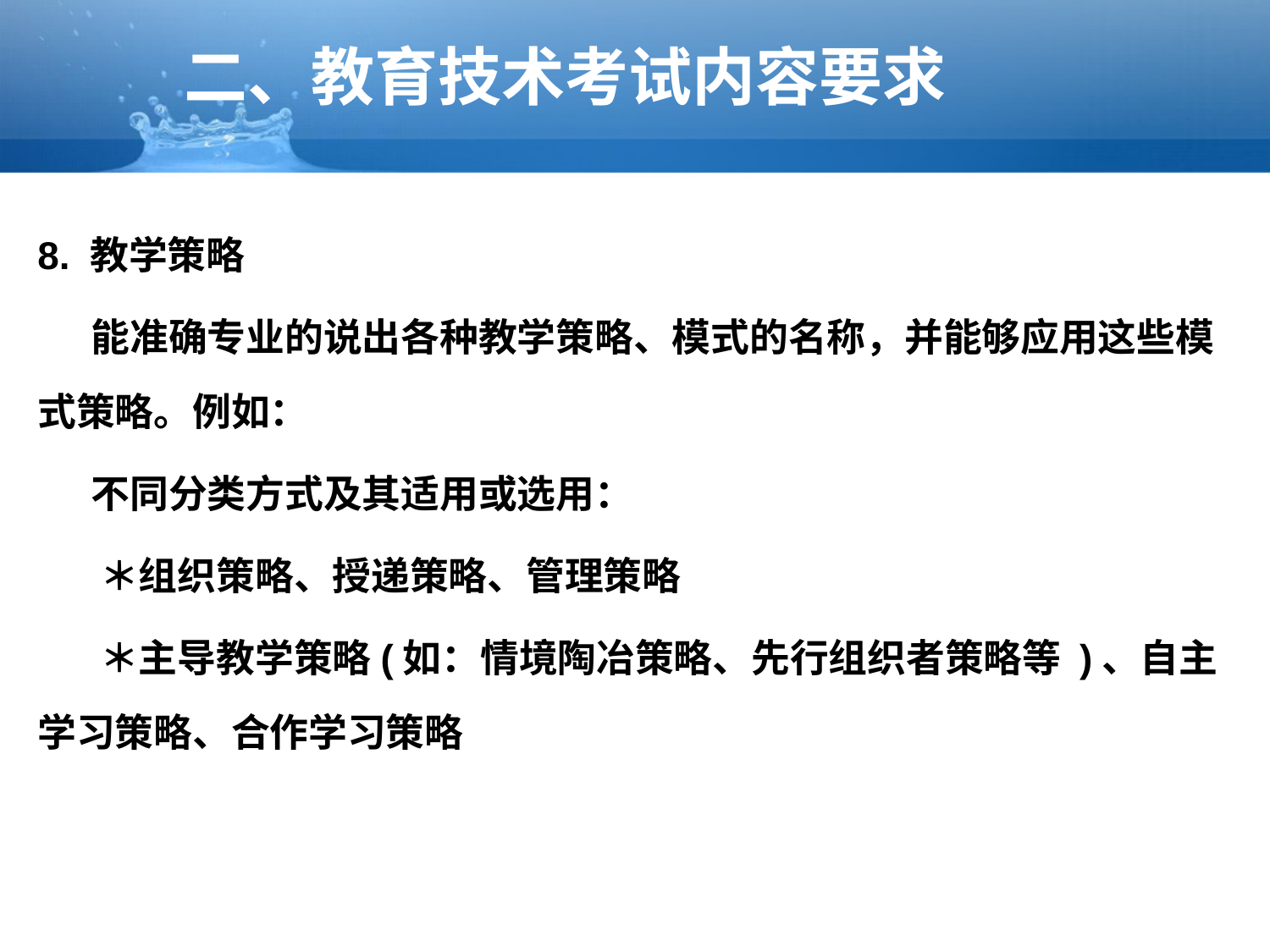

二、教育技术考试内容要求
8. 教学策略
     能准确专业的说出各种教学策略、模式的名称，并能够应用这些模式策略。例如：
     不同分类方式及其适用或选用：
      ＊组织策略、授递策略、管理策略
      ＊主导教学策略(如：情境陶冶策略、先行组织者策略等 )、自主学习策略、合作学习策略